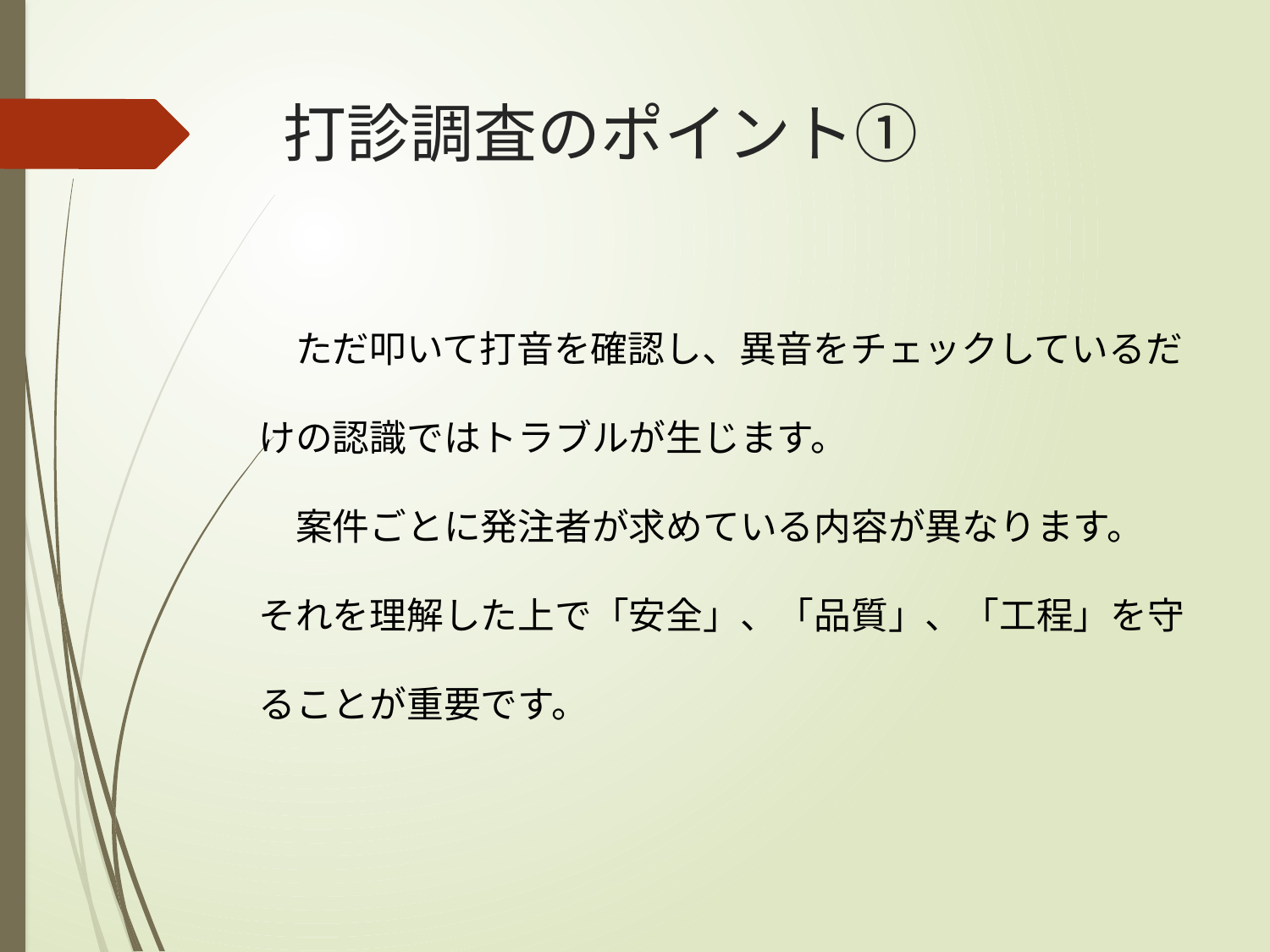

# 打診調査のポイント①
　ただ叩いて打音を確認し、異音をチェックしているだけの認識ではトラブルが生じます。
　案件ごとに発注者が求めている内容が異なります。
それを理解した上で「安全」、「品質」、「工程」を守ることが重要です。